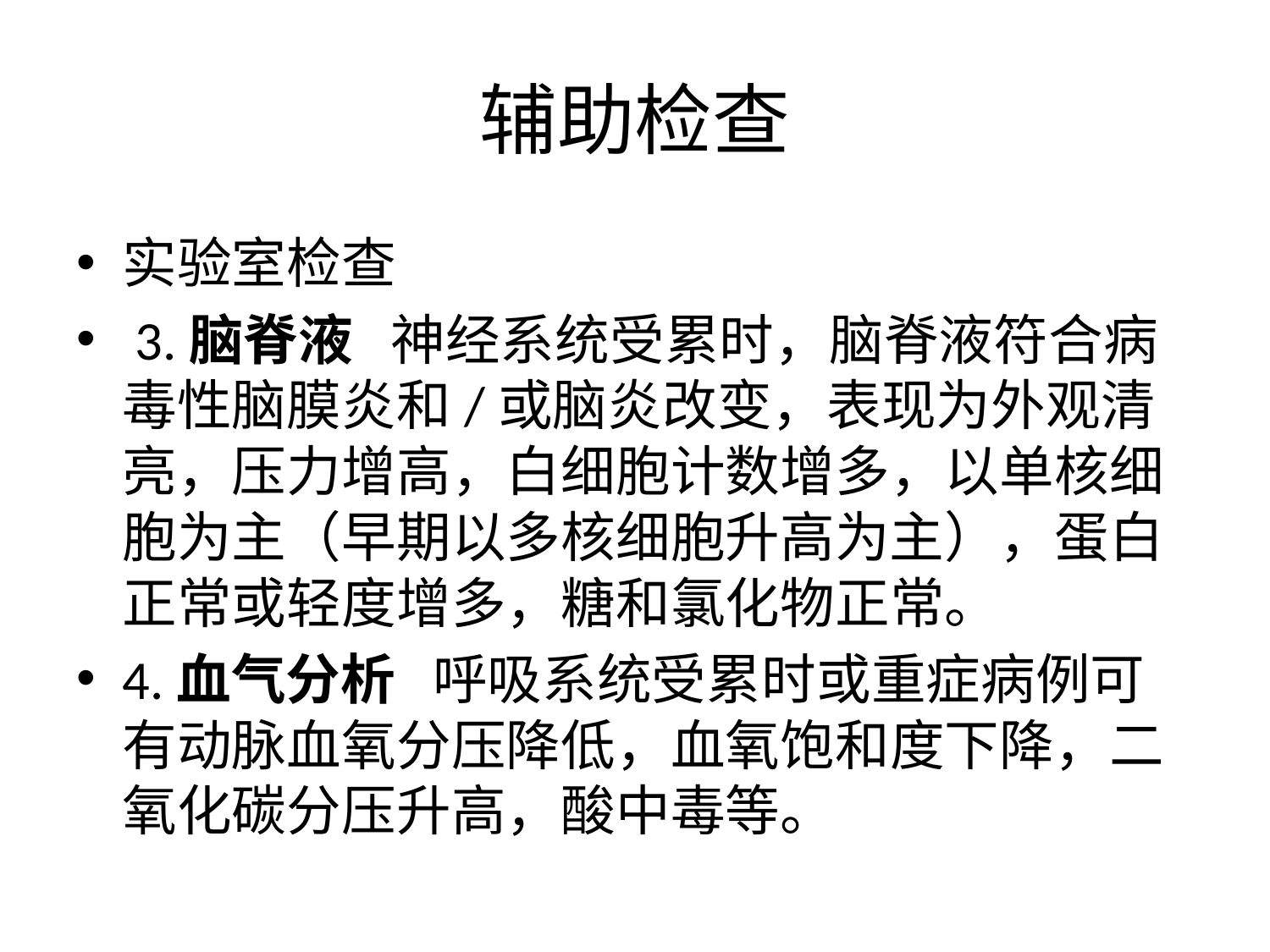

# 辅助检查
实验室检查
 3.脑脊液   神经系统受累时，脑脊液符合病毒性脑膜炎和/或脑炎改变，表现为外观清亮，压力增高，白细胞计数增多，以单核细胞为主（早期以多核细胞升高为主），蛋白正常或轻度增多，糖和氯化物正常。
4.血气分析   呼吸系统受累时或重症病例可有动脉血氧分压降低，血氧饱和度下降，二氧化碳分压升高，酸中毒等。